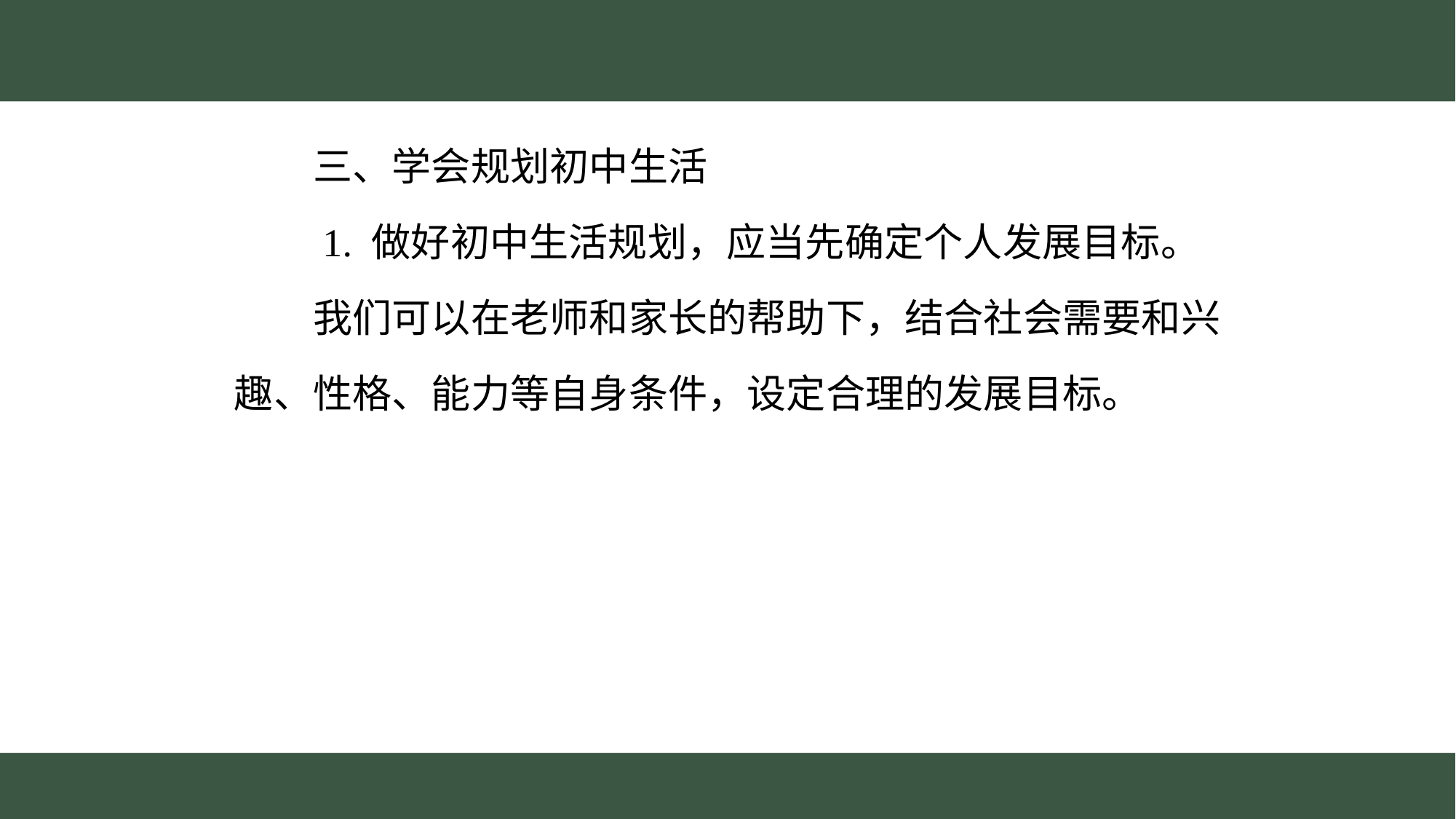

三、学会规划初中生活
　　1. 做好初中生活规划，应当先确定个人发展目标。
　　我们可以在老师和家长的帮助下，结合社会需要和兴
趣、性格、能力等自身条件，设定合理的发展目标。